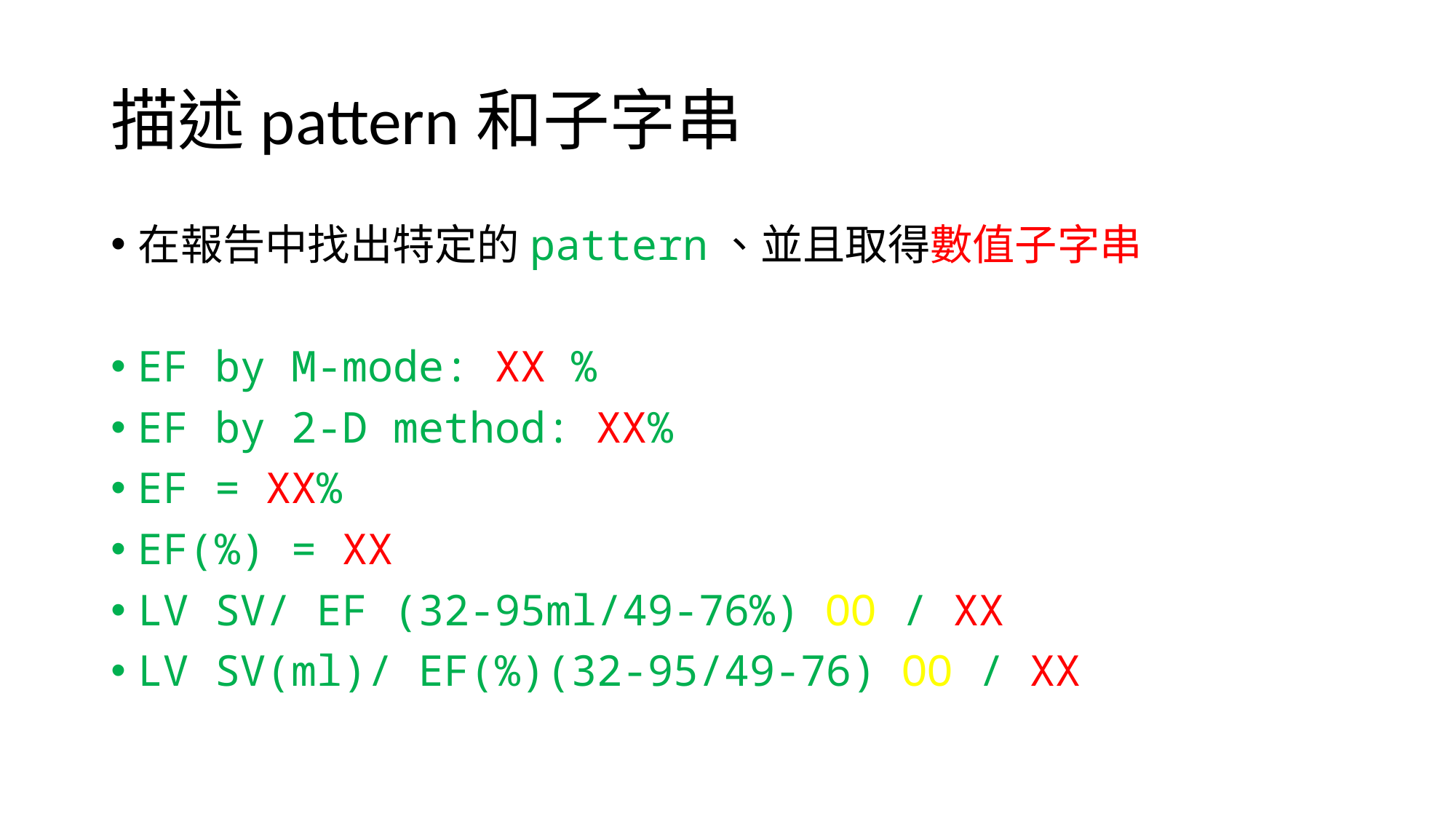

# 描述pattern和子字串
在報告中找出特定的pattern、並且取得數值子字串

EF by M-mode: XX %
EF by 2-D method: XX%
EF = XX%
EF(%) = XX
LV SV/ EF (32-95ml/49-76%) OO / XX
LV SV(ml)/ EF(%)(32-95/49-76) OO / XX